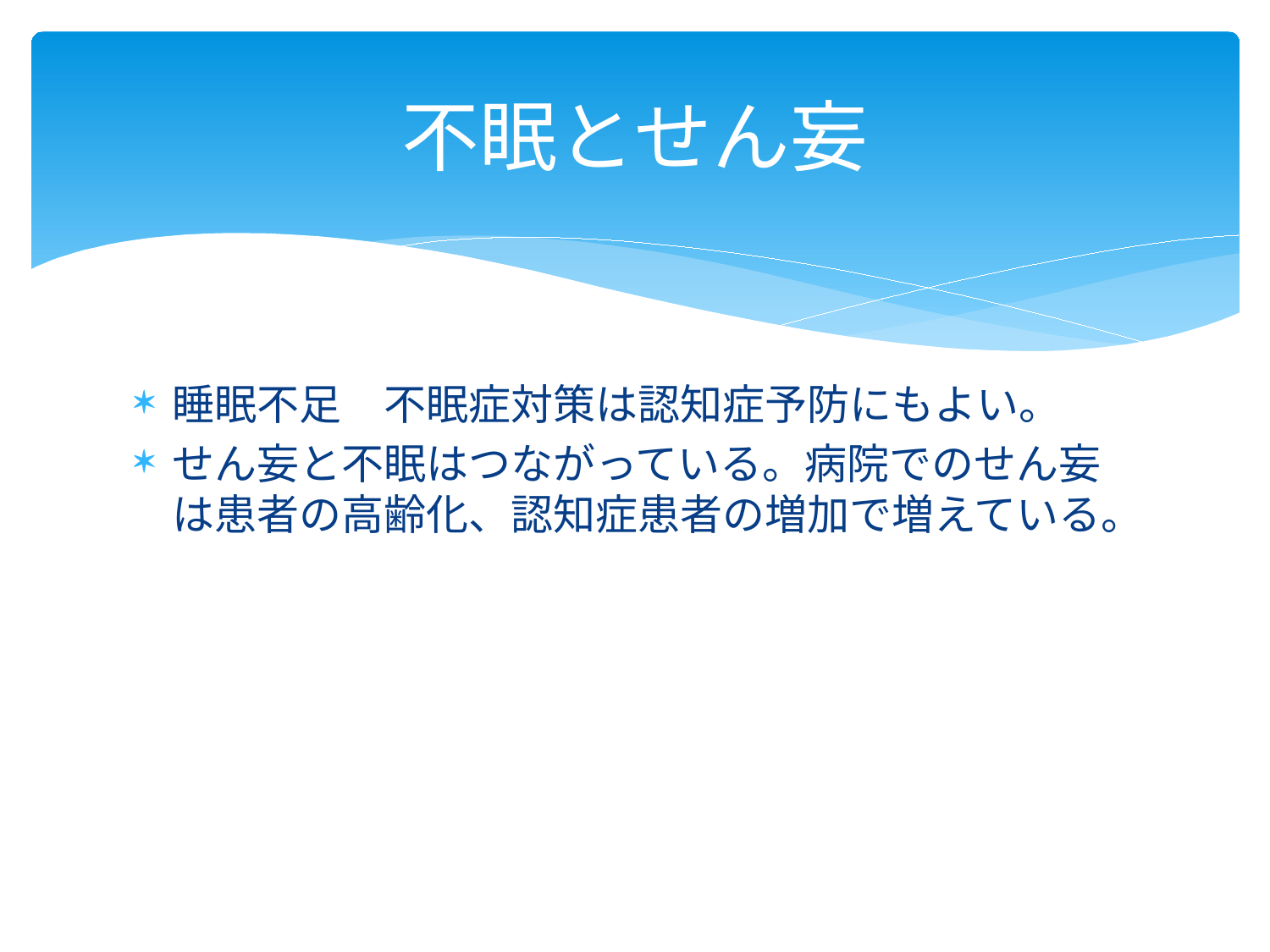

# 不眠とせん妄
睡眠不足　不眠症対策は認知症予防にもよい。
せん妄と不眠はつながっている。病院でのせん妄は患者の高齢化、認知症患者の増加で増えている。